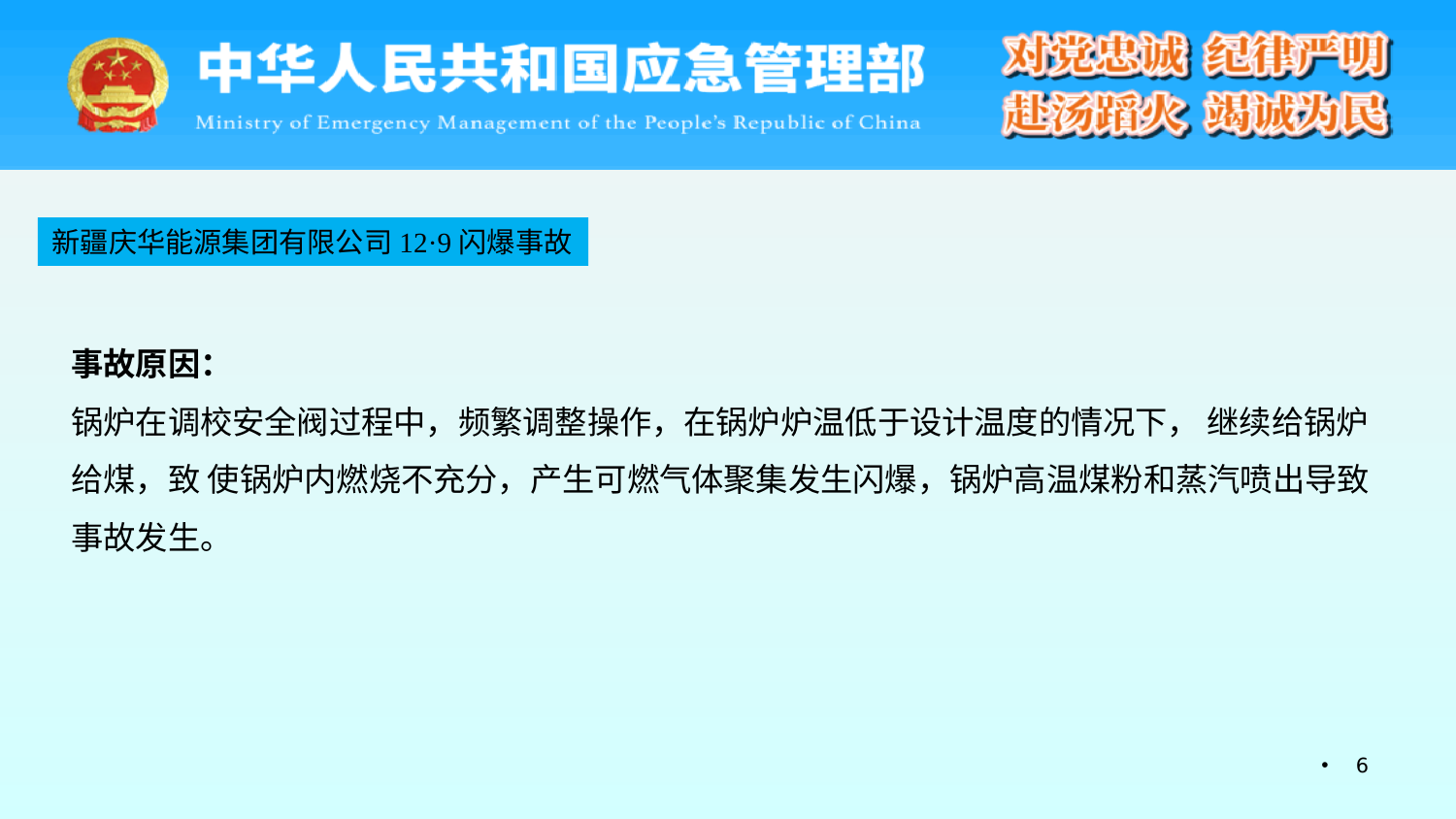

新疆庆华能源集团有限公司12·9闪爆事故
事故原因：
锅炉在调校安全阀过程中，频繁调整操作，在锅炉炉温低于设计温度的情况下， 继续给锅炉给煤，致 使锅炉内燃烧不充分，产生可燃气体聚集发生闪爆，锅炉高温煤粉和蒸汽喷出导致事故发生。
6